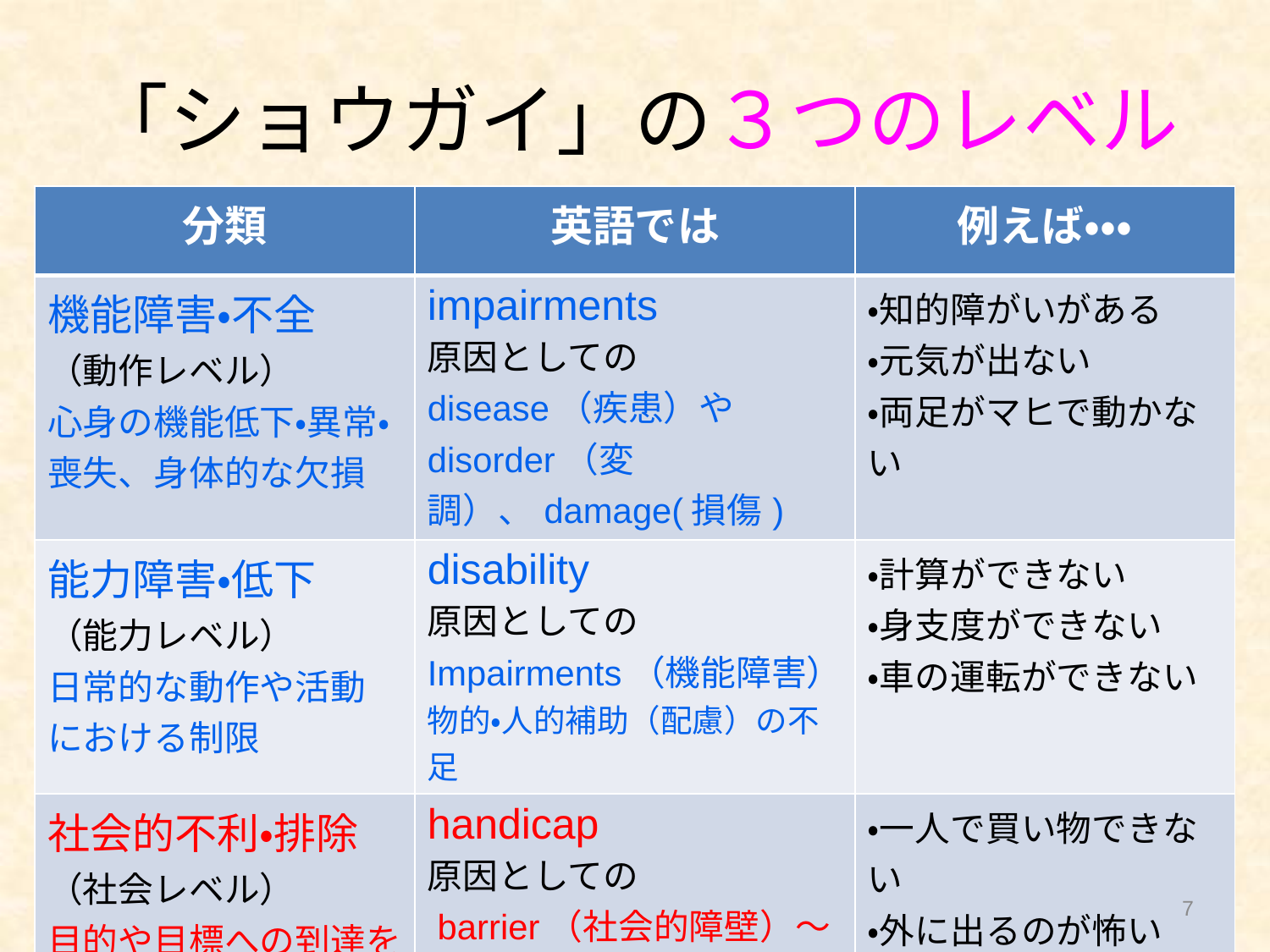

# 「ショウガイ」の３つのレベル
| 分類 | 英語では | 例えば・・・ |
| --- | --- | --- |
| 機能障害・不全 （動作レベル） 心身の機能低下・異常・喪失、身体的な欠損 | impairments 原因としての　　　　 disease（疾患）やdisorder（変調）、damage(損傷) | ・知的障がいがある ・元気が出ない ・両足がマヒで動かない |
| 能力障害・低下 （能力レベル） 日常的な動作や活動 における制限 | disability 原因としての Impairments（機能障害） 物的・人的補助（配慮）の不足 | ・計算ができない ・身支度ができない ・車の運転ができない |
| 社会的不利・排除 （社会レベル） 目的や目標への到達を阻む不利な条件・困難 | handicap 原因としての barrier（社会的障壁）～ サービスや社会資源の不足 | ・一人で買い物できない ・外に出るのが怖い ・スーパーまでアクセスできない |
7